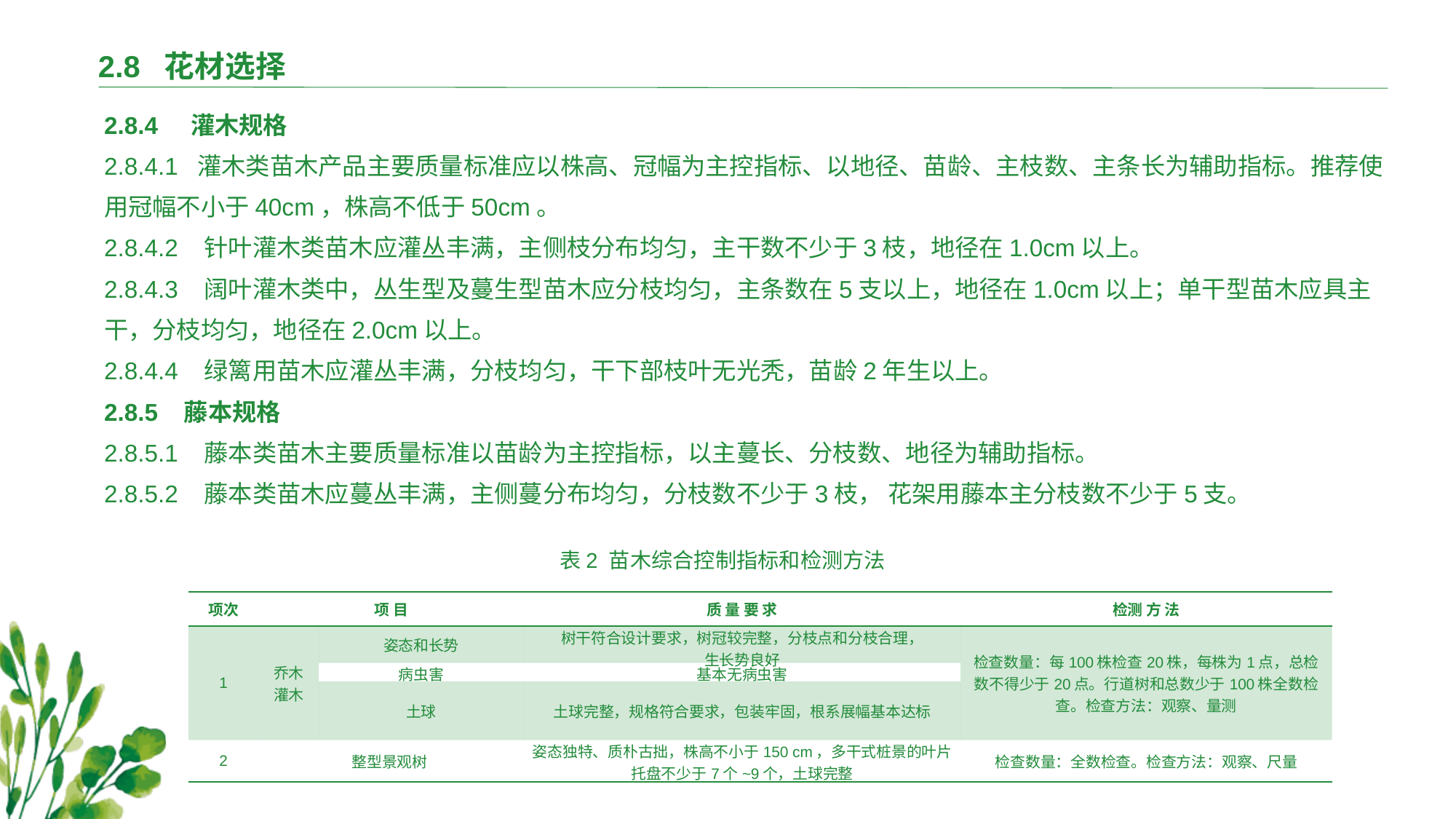

2.8  花材选择
2.8.4    灌木规格
2.8.4.1  灌木类苗木产品主要质量标准应以株高、冠幅为主控指标、以地径、苗龄、主枝数、主条长为辅助指标。推荐使用冠幅不小于40cm，株高不低于50cm。
2.8.4.2   针叶灌木类苗木应灌丛丰满，主侧枝分布均匀，主干数不少于3枝，地径在1.0cm以上。
2.8.4.3   阔叶灌木类中，丛生型及蔓生型苗木应分枝均匀，主条数在5支以上，地径在1.0cm以上；单干型苗木应具主干，分枝均匀，地径在2.0cm以上。
2.8.4.4   绿篱用苗木应灌丛丰满，分枝均匀，干下部枝叶无光秃，苗龄2年生以上。
2.8.5   藤本规格
2.8.5.1   藤本类苗木主要质量标准以苗龄为主控指标，以主蔓长、分枝数、地径为辅助指标。
2.8.5.2   藤本类苗木应蔓丛丰满，主侧蔓分布均匀，分枝数不少于3枝， 花架用藤本主分枝数不少于5支。
表2 苗木综合控制指标和检测方法
| 项次 | 项 目 |  | 质 量 要 求 | 检测 方 法 |
| --- | --- | --- | --- | --- |
| 1 | 乔木灌木 | 姿态和长势 | 树干符合设计要求，树冠较完整，分枝点和分枝合理， 生长势良好 | 检查数量：每100株检查20株，每株为1点，总检数不得少于20点。行道树和总数少于100株全数检查。检查方法：观察、量测 |
|  |  | 病虫害 | 基本无病虫害 |  |
|  |  | 土球 | 土球完整，规格符合要求，包装牢固，根系展幅基本达标 |  |
| 2 | 整型景观树 |  | 姿态独特、质朴古拙，株高不小于150 cm，多干式桩景的叶片托盘不少于7个~9个，土球完整 | 检查数量：全数检查。检查方法：观察、尺量 |